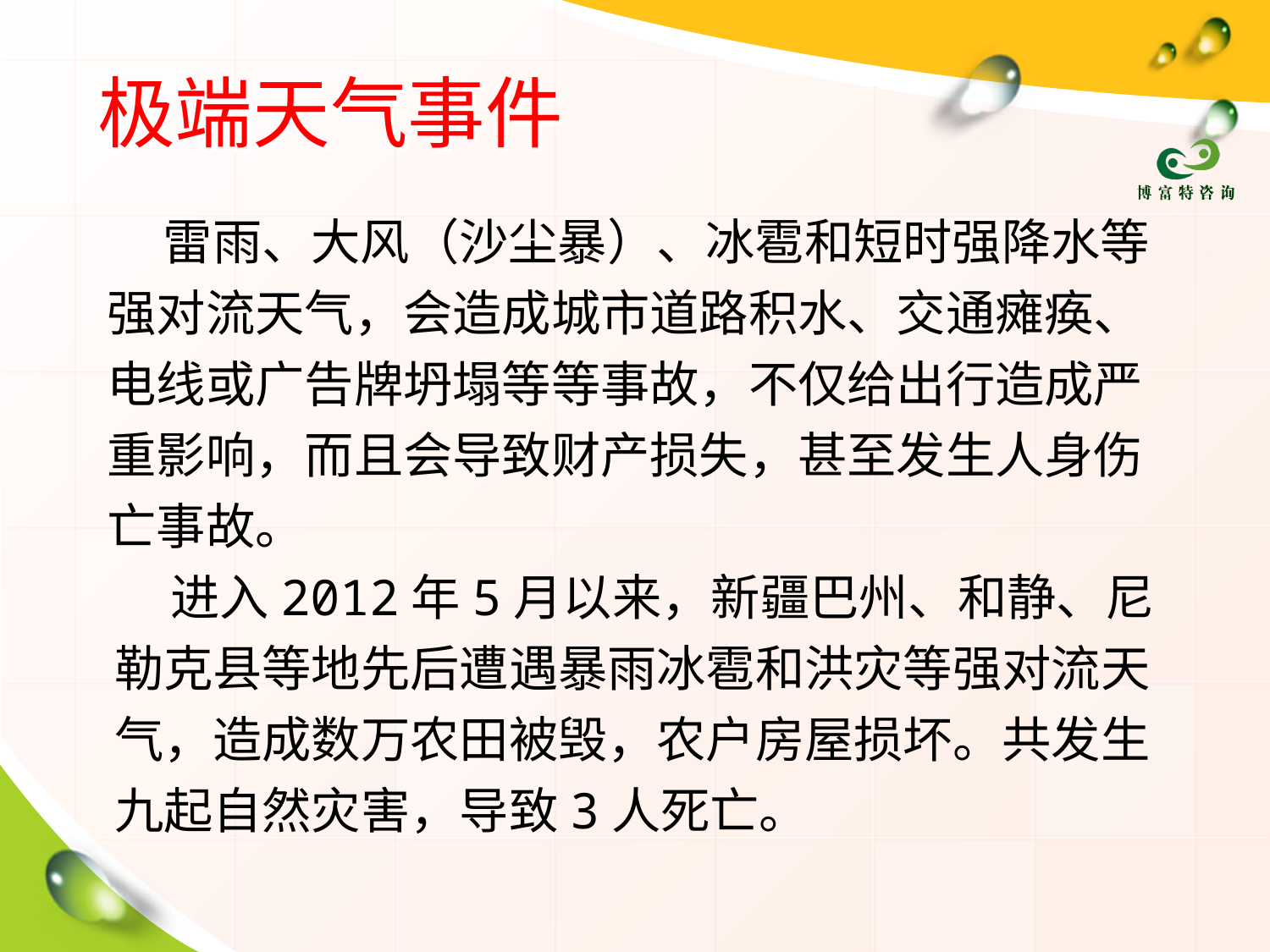

# 极端天气事件
    雷雨、大风（沙尘暴）、冰雹和短时强降水等强对流天气，会造成城市道路积水、交通瘫痪、电线或广告牌坍塌等等事故，不仅给出行造成严重影响，而且会导致财产损失，甚至发生人身伤亡事故。
    进入2012年5月以来，新疆巴州、和静、尼勒克县等地先后遭遇暴雨冰雹和洪灾等强对流天气，造成数万农田被毁，农户房屋损坏。共发生九起自然灾害，导致3人死亡。